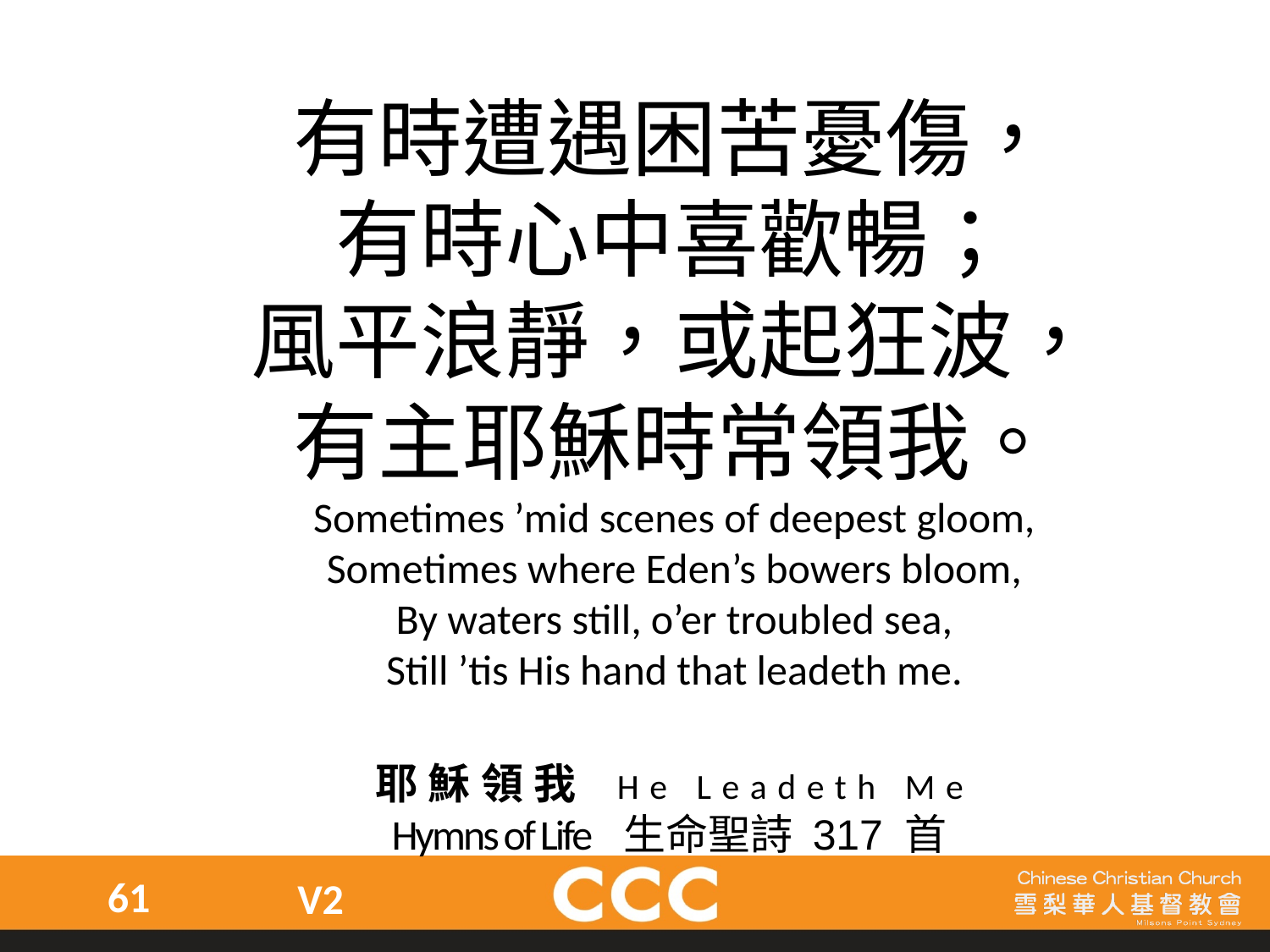

有時遭遇困苦憂傷，
有時心中喜歡暢；
風平浪靜，或起狂波，
有主耶穌時常領我。
Sometimes ’mid scenes of deepest gloom,
Sometimes where Eden’s bowers bloom,
By waters still, o’er troubled sea,
Still ’tis His hand that leadeth me.
耶穌領我 He Leadeth Me
Hymns of Life   生命聖詩 317 首
61
V2